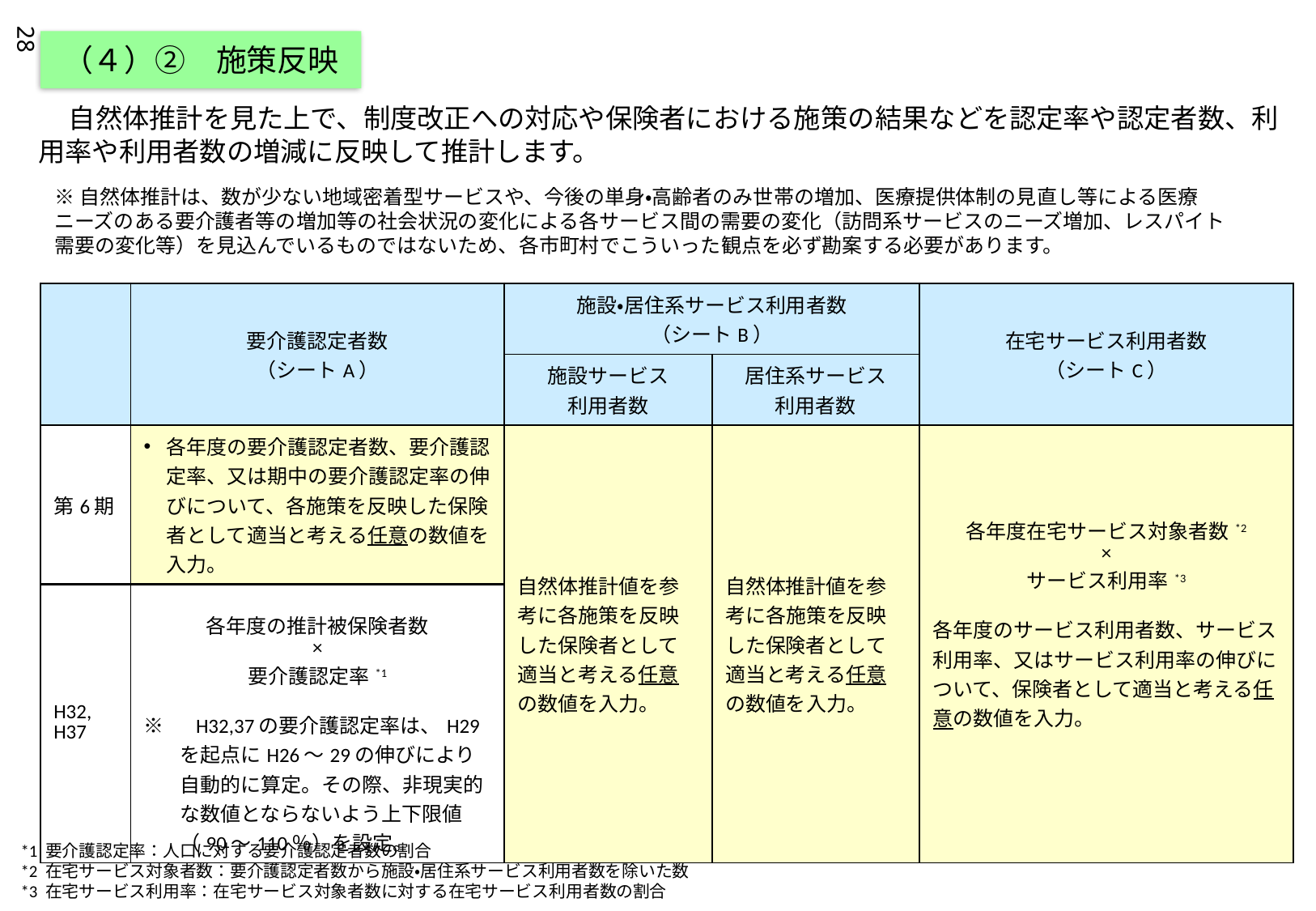

28
（４）②　施策反映
　自然体推計を見た上で、制度改正への対応や保険者における施策の結果などを認定率や認定者数、利用率や利用者数の増減に反映して推計します。
※自然体推計は、数が少ない地域密着型サービスや、今後の単身・高齢者のみ世帯の増加、医療提供体制の見直し等による医療ニーズのある要介護者等の増加等の社会状況の変化による各サービス間の需要の変化（訪問系サービスのニーズ増加、レスパイト需要の変化等）を見込んでいるものではないため、各市町村でこういった観点を必ず勘案する必要があります。
|  | 要介護認定者数 （シートA） | 施設・居住系サービス利用者数 （シートB） |  | 在宅サービス利用者数 （シートC） |
| --- | --- | --- | --- | --- |
|  |  | 施設サービス 利用者数 | 居住系サービス 利用者数 |  |
| 第6期 | 各年度の要介護認定者数、要介護認定率、又は期中の要介護認定率の伸びについて、各施策を反映した保険者として適当と考える任意の数値を入力。 | 自然体推計値を参考に各施策を反映した保険者として適当と考える任意の数値を入力。 | 自然体推計値を参考に各施策を反映した保険者として適当と考える任意の数値を入力。 | 各年度在宅サービス対象者数\*2 × サービス利用率\*3 各年度のサービス利用者数、サービス利用率、又はサービス利用率の伸びについて、保険者として適当と考える任意の数値を入力。 |
| H32, H37 | 各年度の推計被保険者数 × 要介護認定率\*1 ※　H32,37の要介護認定率は、H29を起点にH26～29の伸びにより自動的に算定。その際、非現実的な数値とならないよう上下限値（90～110％）を設定。 |  |  |  |
*1 要介護認定率：人口に対する要介護認定者数の割合
*2 在宅サービス対象者数：要介護認定者数から施設・居住系サービス利用者数を除いた数
*3 在宅サービス利用率：在宅サービス対象者数に対する在宅サービス利用者数の割合